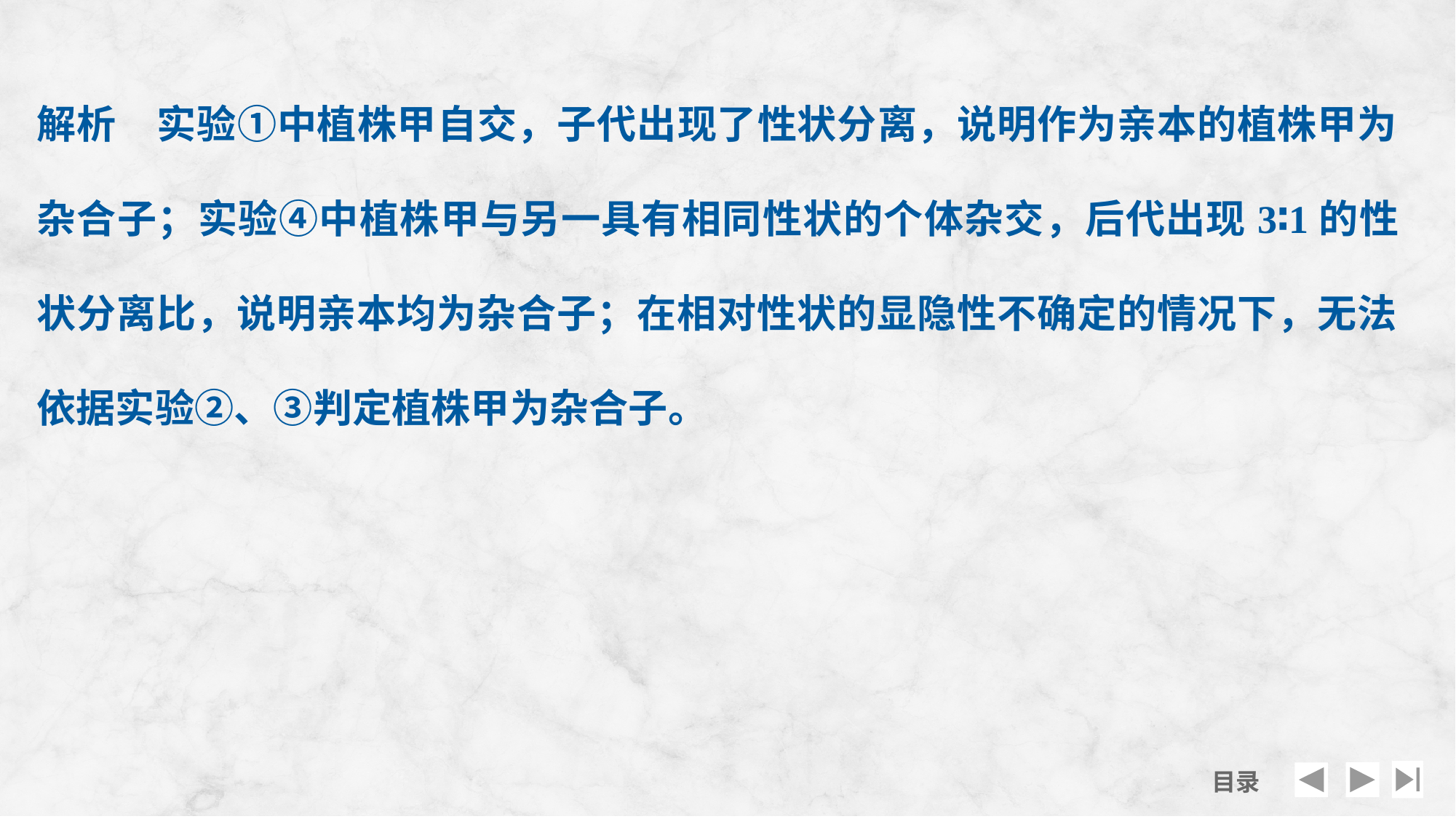

解析　实验①中植株甲自交，子代出现了性状分离，说明作为亲本的植株甲为杂合子；实验④中植株甲与另一具有相同性状的个体杂交，后代出现3∶1的性状分离比，说明亲本均为杂合子；在相对性状的显隐性不确定的情况下，无法依据实验②、③判定植株甲为杂合子。